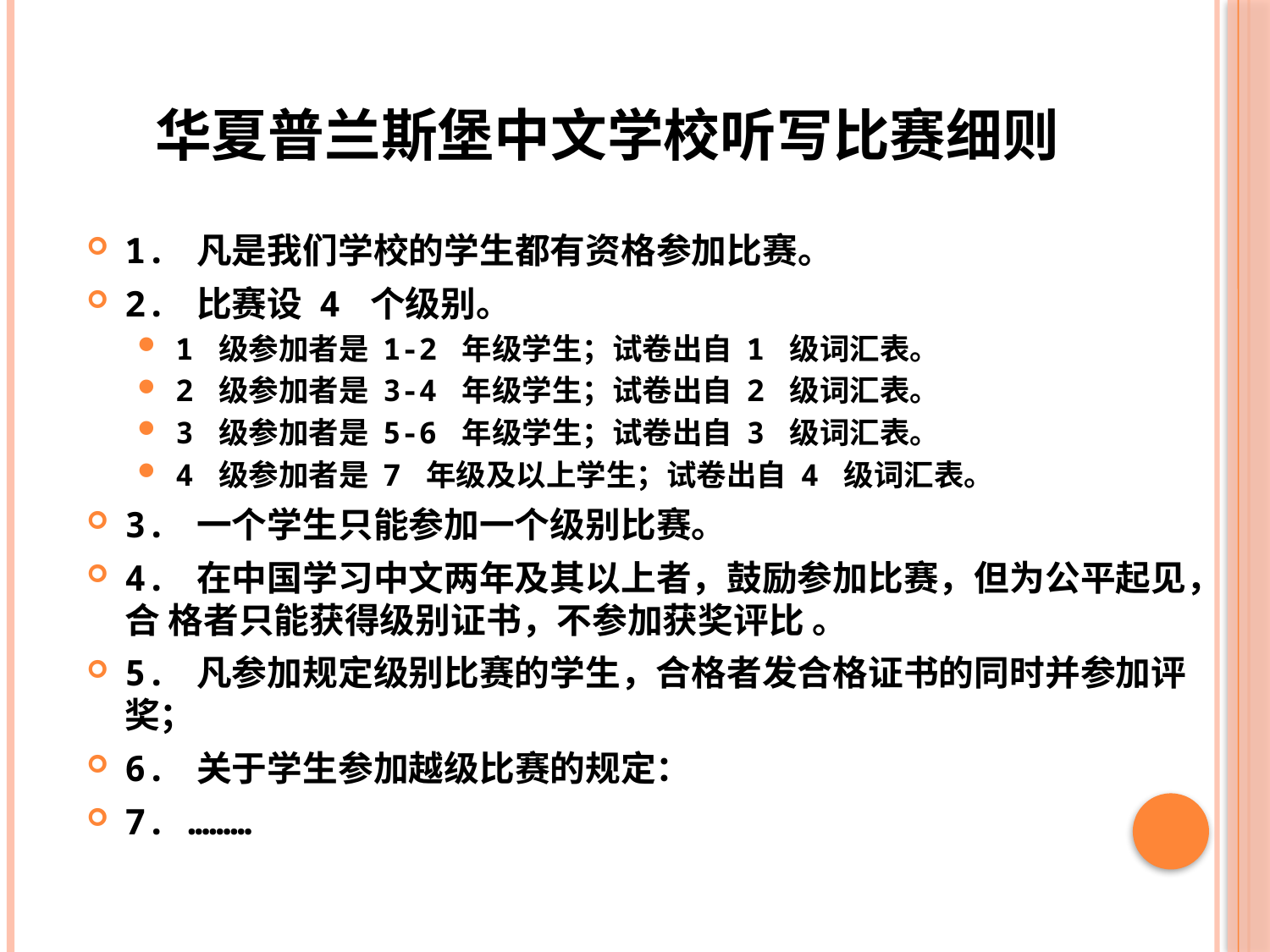

# 华夏普兰斯堡中文学校听写比赛细则
1. 凡是我们学校的学生都有资格参加比赛。
2. 比赛设 4 个级别。
1 级参加者是 1-2 年级学生；试卷出自 1 级词汇表。
2 级参加者是 3-4 年级学生；试卷出自 2 级词汇表。
3 级参加者是 5-6 年级学生；试卷出自 3 级词汇表。
4 级参加者是 7 年级及以上学生；试卷出自 4 级词汇表。
3. 一个学生只能参加一个级别比赛。
4. 在中国学习中文两年及其以上者，鼓励参加比赛，但为公平起见，合 格者只能获得级别证书，不参加获奖评比 。
5. 凡参加规定级别比赛的学生，合格者发合格证书的同时并参加评奖；
6. 关于学生参加越级比赛的规定：
7. ………